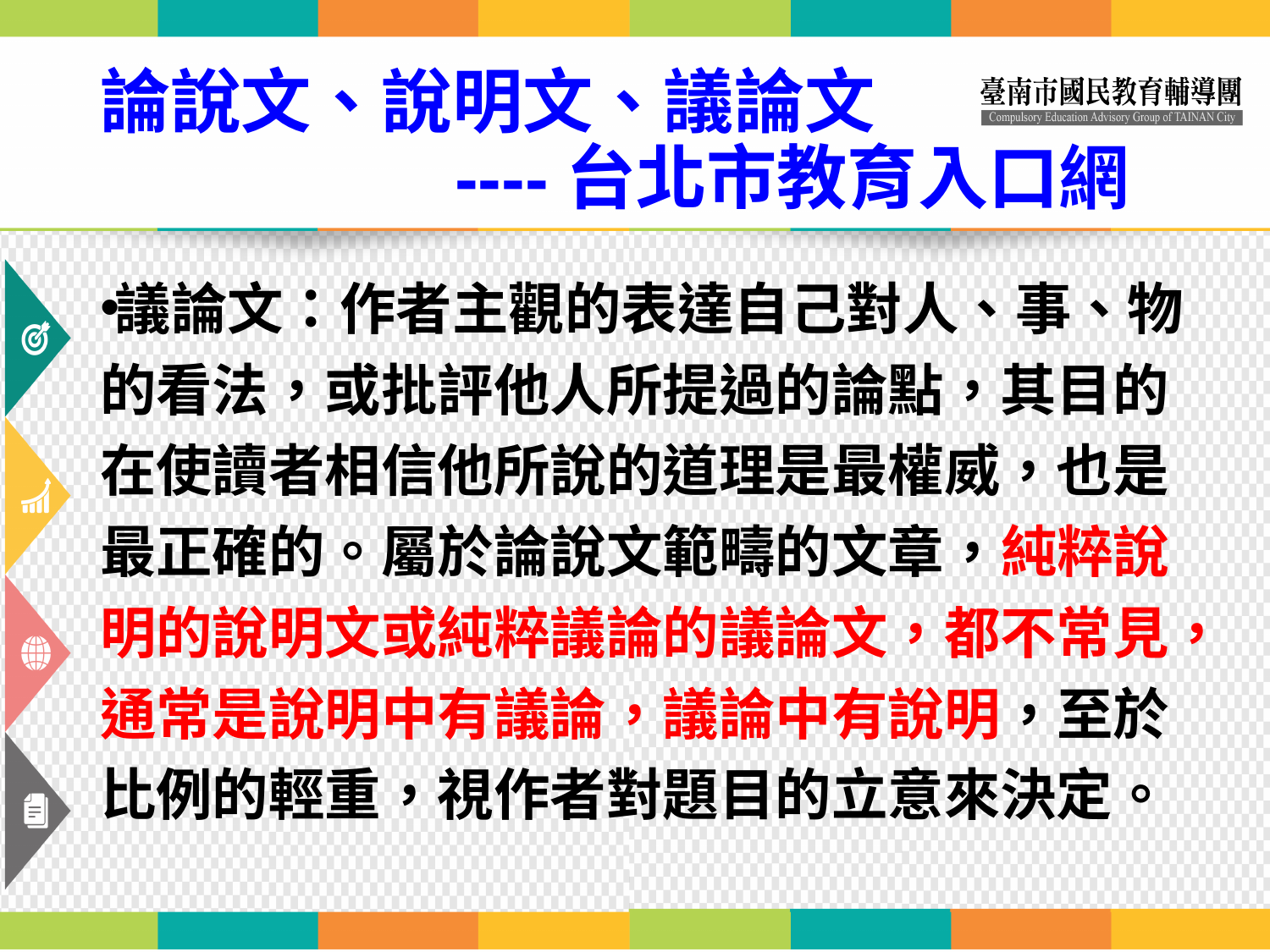

# 論說文、說明文、議論文 ----台北市教育入口網
議論文：作者主觀的表達自己對人、事、物的看法，或批評他人所提過的論點，其目的在使讀者相信他所說的道理是最權威，也是最正確的。屬於論說文範疇的文章，純粹說明的說明文或純粹議論的議論文，都不常見，通常是說明中有議論，議論中有說明，至於比例的輕重，視作者對題目的立意來決定。